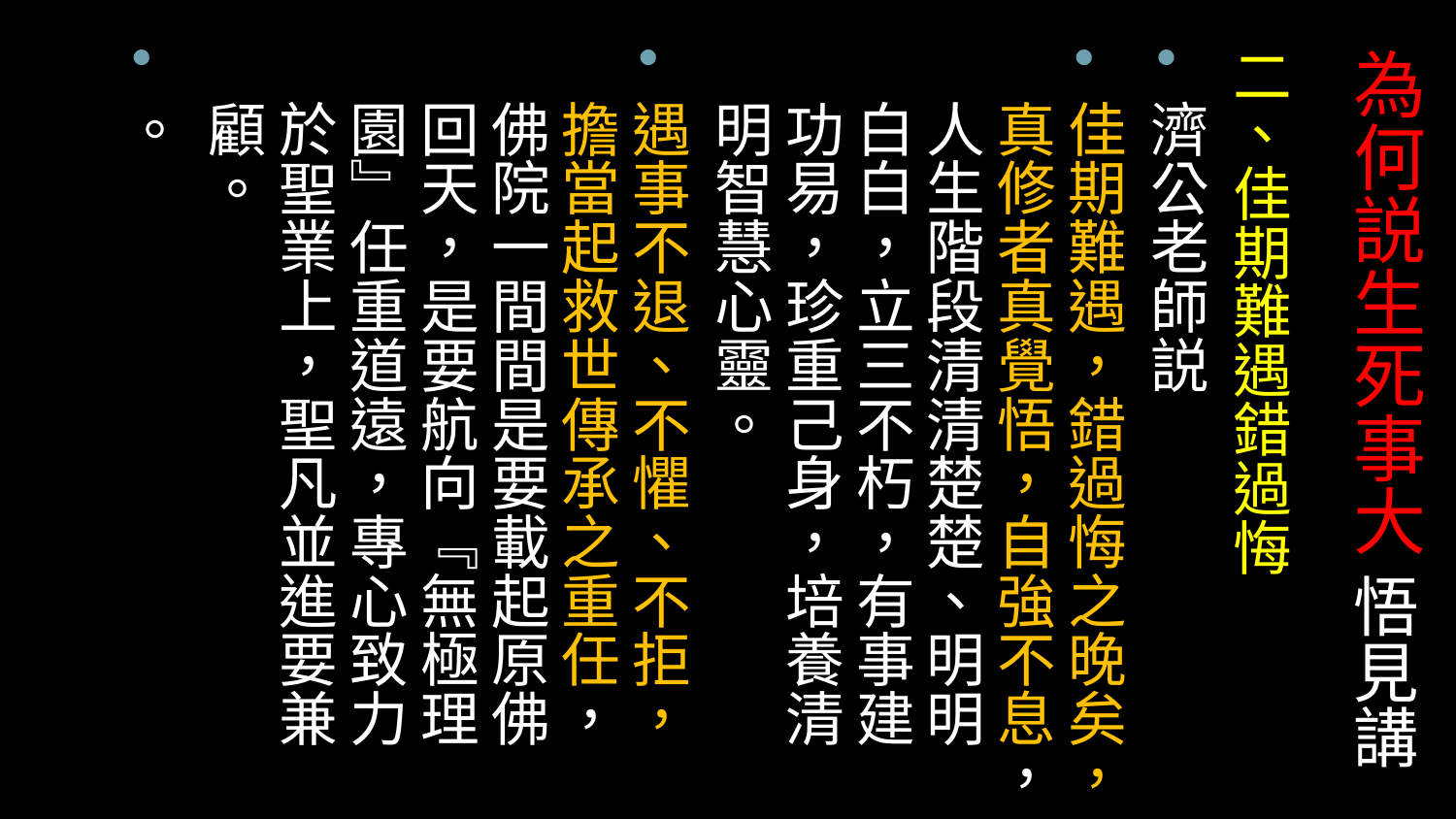

# 為何説生死事大 悟見講
二、佳期難遇錯過悔
濟公老師説
佳期難遇，錯過悔之晚矣，真修者真覺悟，自強不息，人生階段清清楚楚、明明白白，立三不朽，有事建功易，珍重己身，培養清明智慧心靈。
遇事不退、不懼、不拒，擔當起救世傳承之重任，佛院一間間是要載起原佛回天，是要航向『無極理園』任重道遠，專心致力於聖業上，聖凡並進要兼顧。
。